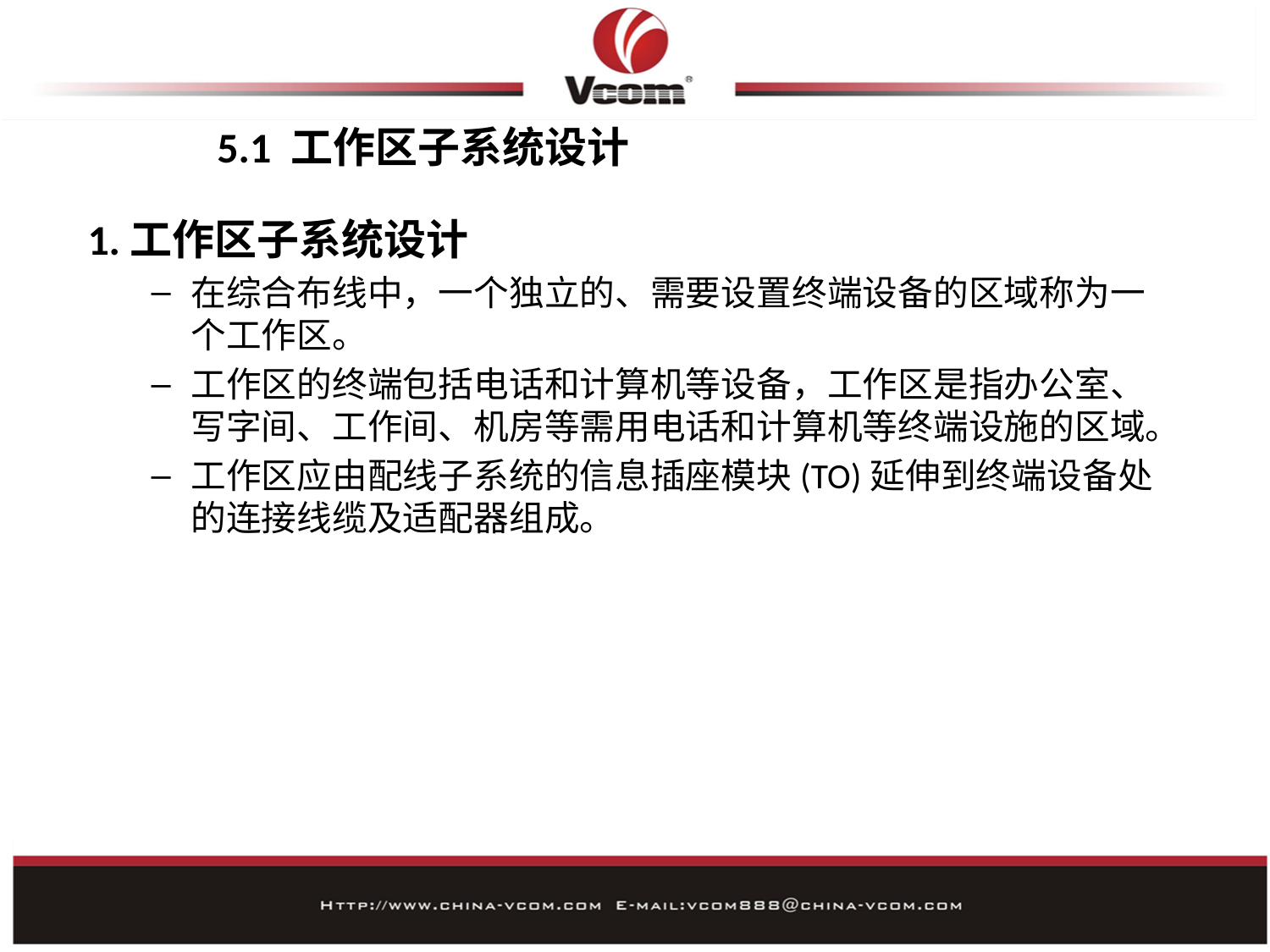

# 5.1 工作区子系统设计
1.工作区子系统设计
在综合布线中，一个独立的、需要设置终端设备的区域称为一个工作区。
工作区的终端包括电话和计算机等设备，工作区是指办公室、写字间、工作间、机房等需用电话和计算机等终端设施的区域。
工作区应由配线子系统的信息插座模块(TO)延伸到终端设备处的连接线缆及适配器组成。